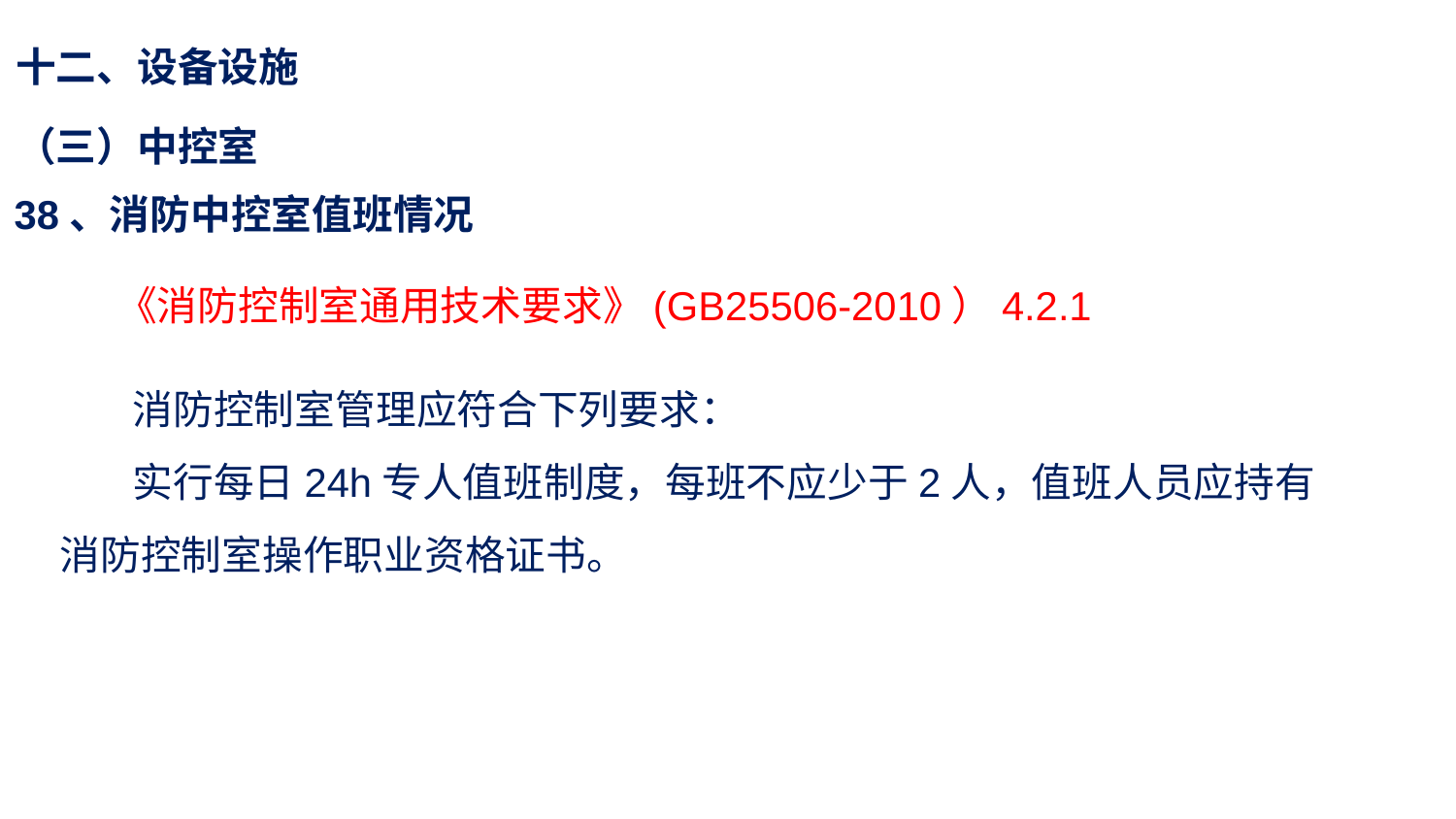

十二、设备设施
（三）中控室
38、消防中控室值班情况
《消防控制室通用技术要求》(GB25506-2010）4.2.1
消防控制室管理应符合下列要求：
实行每日24h专人值班制度，每班不应少于2人，值班人员应持有消防控制室操作职业资格证书。